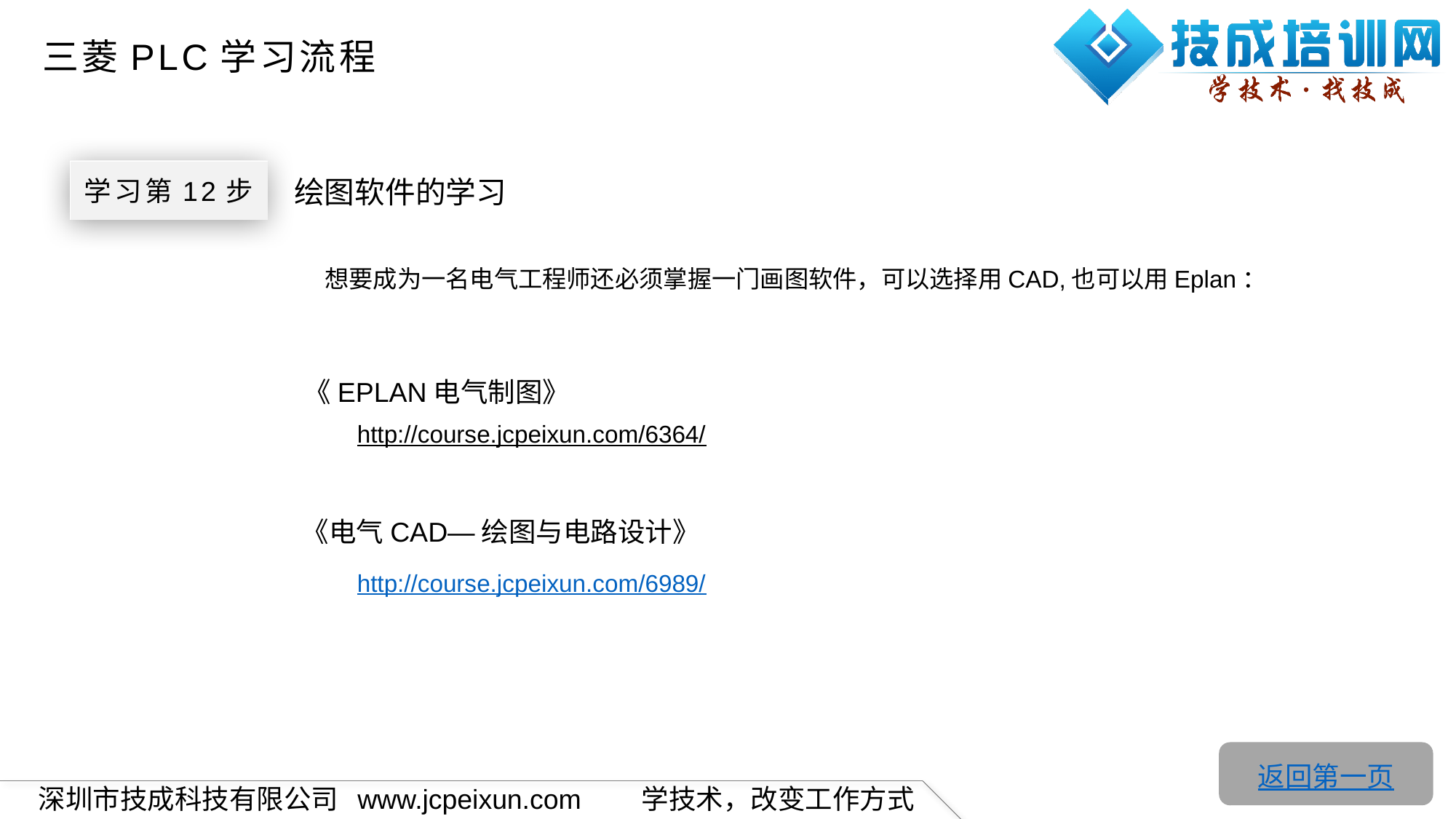

三菱PLC学习流程

学习第12步

 绘图软件的学习
        想要成为一名电气工程师还必须掌握一门画图软件，可以选择用CAD,也可以用Eplan：
《EPLAN电气制图》
http://course.jcpeixun.com/6364/

《电气CAD—绘图与电路设计》
http://course.jcpeixun.com/6989/

返回第一页